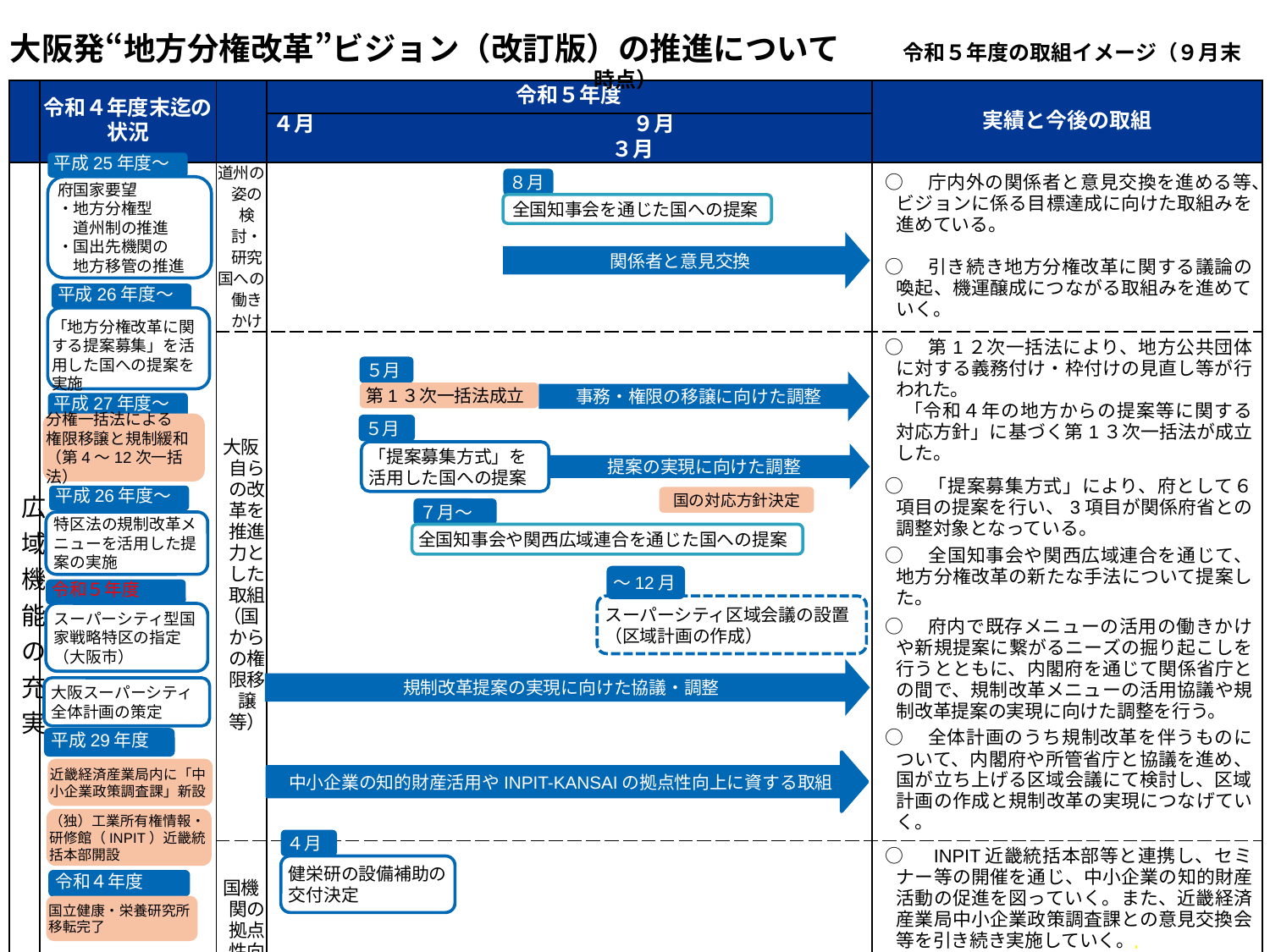

大阪発“地方分権改革”ビジョン（改訂版）の推進について　　令和５年度の取組イメージ（９月末時点）
|  | 令和４年度末迄の 状況 |  | 令和５年度 | 実績と今後の取組 |
| --- | --- | --- | --- | --- |
|  |  |  | ４月　　　　　　　　　　　　　　　９月　　　　　　　　　　　　　　　３月 |  |
| 広域機能の充実 |  | 道州の姿の検討・研究 国への働きかけ |  | ○　庁内外の関係者と意見交換を進める等、ビジョンに係る目標達成に向けた取組みを進めている。 ○　引き続き地方分権改革に関する議論の喚起、機運醸成につながる取組みを進めていく。 |
|  |  | 大阪自らの改革を推進力とした取組 （国からの権限移譲等） |  | ○　第1２次一括法により、地方公共団体に対する義務付け・枠付けの見直し等が行われた。 　「令和４年の地方からの提案等に関する対応方針」に基づく第1３次一括法が成立した。 ○　「提案募集方式」により、府として６項目の提案を行い、3項目が関係府省との調整対象となっている。 ○　全国知事会や関西広域連合を通じて、地方分権改革の新たな手法について提案した。 ○　府内で既存メニューの活用の働きかけや新規提案に繋がるニーズの掘り起こしを行うとともに、内閣府を通じて関係省庁との間で、規制改革メニューの活用協議や規制改革提案の実現に向けた調整を行う。 ○　全体計画のうち規制改革を伴うものについて、内閣府や所管省庁と協議を進め、国が立ち上げる区域会議にて検討し、区域計画の作成と規制改革の実現につなげていく。 |
|  |  | 国機関の拠点性向上、 連携強化 |  | ○　INPIT近畿統括本部等と連携し、セミナー等の開催を通じ、中小企業の知的財産活動の促進を図っていく。また、近畿経済産業局中小企業政策調査課との意見交換会等を引き続き実施していく。　 ○　健栄研が産学官連携の拠点として、健康関連産業の新たなイノベーション創出など、大阪・関西の成長に寄与するものとなるよう、健栄研との連携を進める。 |
平成25年度～
府国家要望
・地方分権型
　道州制の推進
・国出先機関の
　地方移管の推進
平成26年度～
「地方分権改革に関する提案募集」を活用した国への提案を実施
平成27年度～
分権一括法による
権限移譲と規制緩和
（第4～12次一括法）
平成26年度～
特区法の規制改革メニューを活用した提案の実施
平成29年度
近畿経済産業局内に「中小企業政策調査課」新設
（独）工業所有権情報・研修館（INPIT）近畿統括本部開設
８月
全国知事会を通じた国への提案
関係者と意見交換
５月
第1３次一括法成立
事務・権限の移譲に向けた調整
５月
「提案募集方式」を
活用した国への提案
提案の実現に向けた調整
国の対応方針決定
７月～
全国知事会や関西広域連合を通じた国への提案
規制改革提案の実現に向けた協議・調整
～12月
令和５年度
スーパーシティ区域会議の設置
（区域計画の作成）
スーパーシティ型国家戦略特区の指定（大阪市）
大阪スーパーシティ
全体計画の策定
中小企業の知的財産活用やINPIT-KANSAIの拠点性向上に資する取組
４月
健栄研の設備補助の交付決定
令和４年度
国立健康・栄養研究所
移転完了